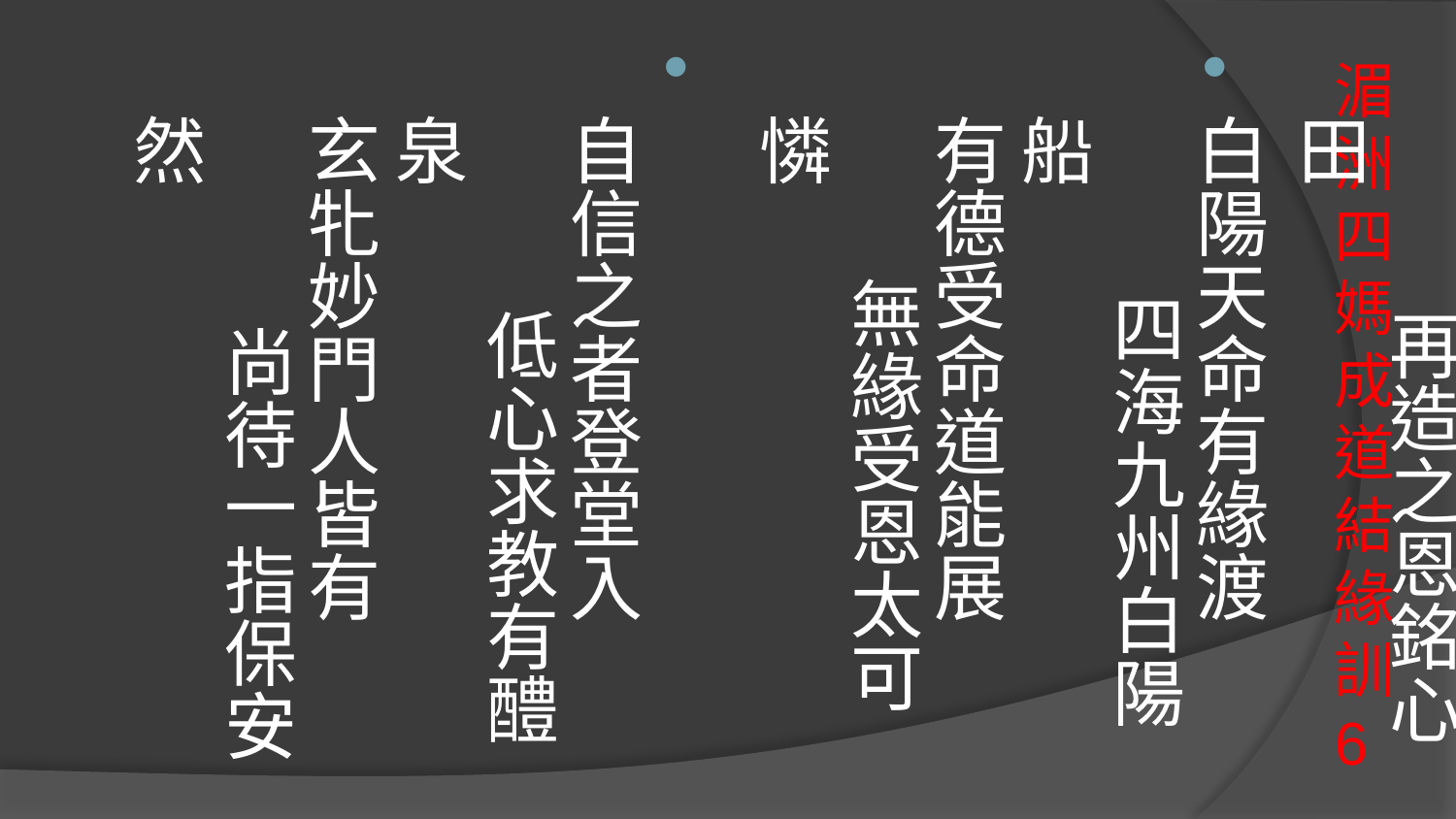

佛性寬廣皆平等　　             佛門大開渡有緣
懿德今世能恩受　　             再造之恩銘心田
白陽天命有緣渡　　            四海九州白陽船
有德受命道能展　　           無緣受恩太可憐
自信之者登堂入　　             低心求教有醴泉
玄牝妙門人皆有　　              尚待一指保安然
# 湄洲四媽成道結緣訓6